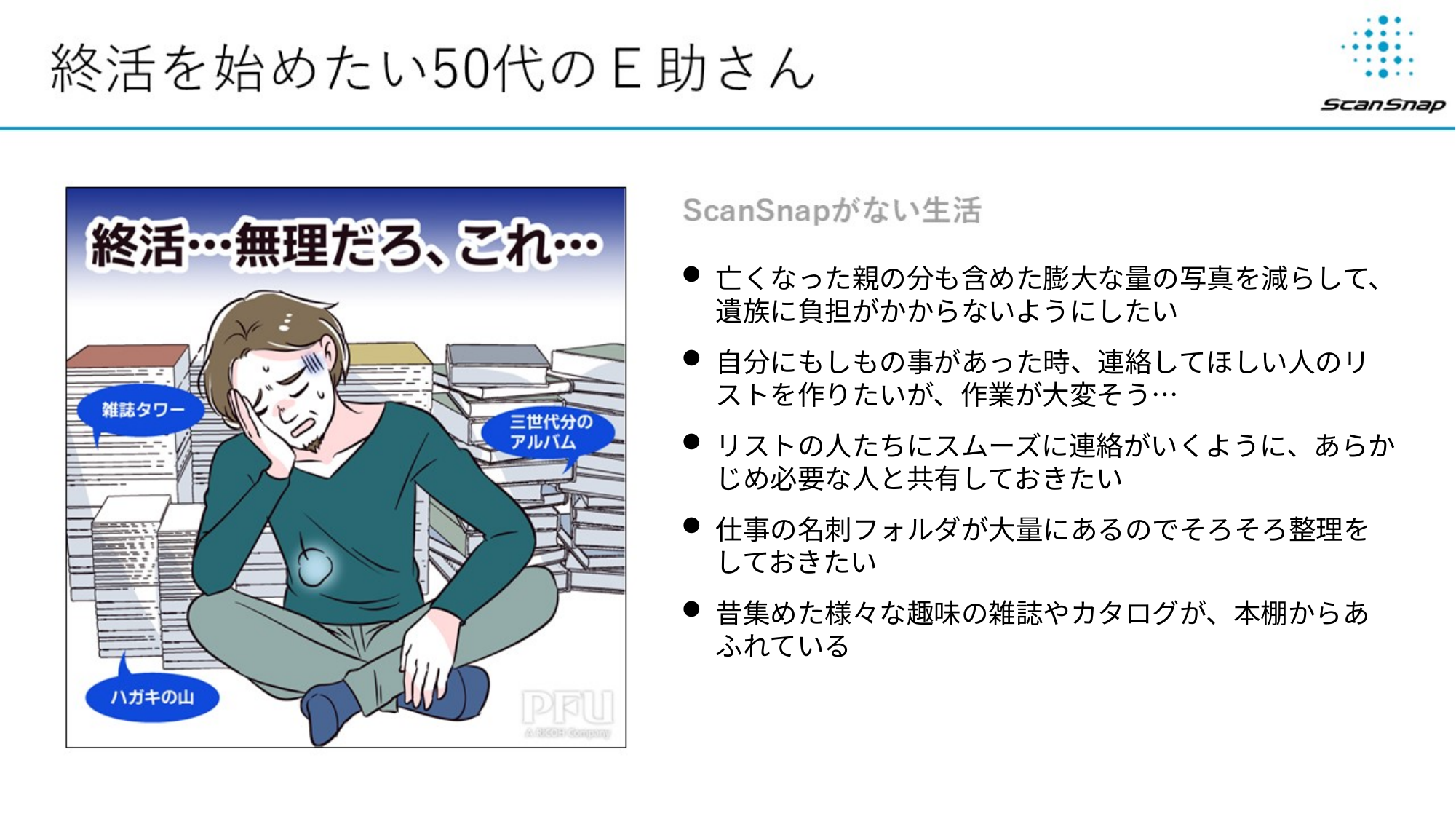

亡くなった親の分も含めた膨大な量の写真を減らして、遺族に負担がかからないようにしたい
自分にもしもの事があった時、連絡してほしい人のリストを作りたいが、作業が大変そう…
リストの人たちにスムーズに連絡がいくように、あらかじめ必要な人と共有しておきたい
仕事の名刺フォルダが大量にあるのでそろそろ整理をしておきたい
昔集めた様々な趣味の雑誌やカタログが、本棚からあふれている